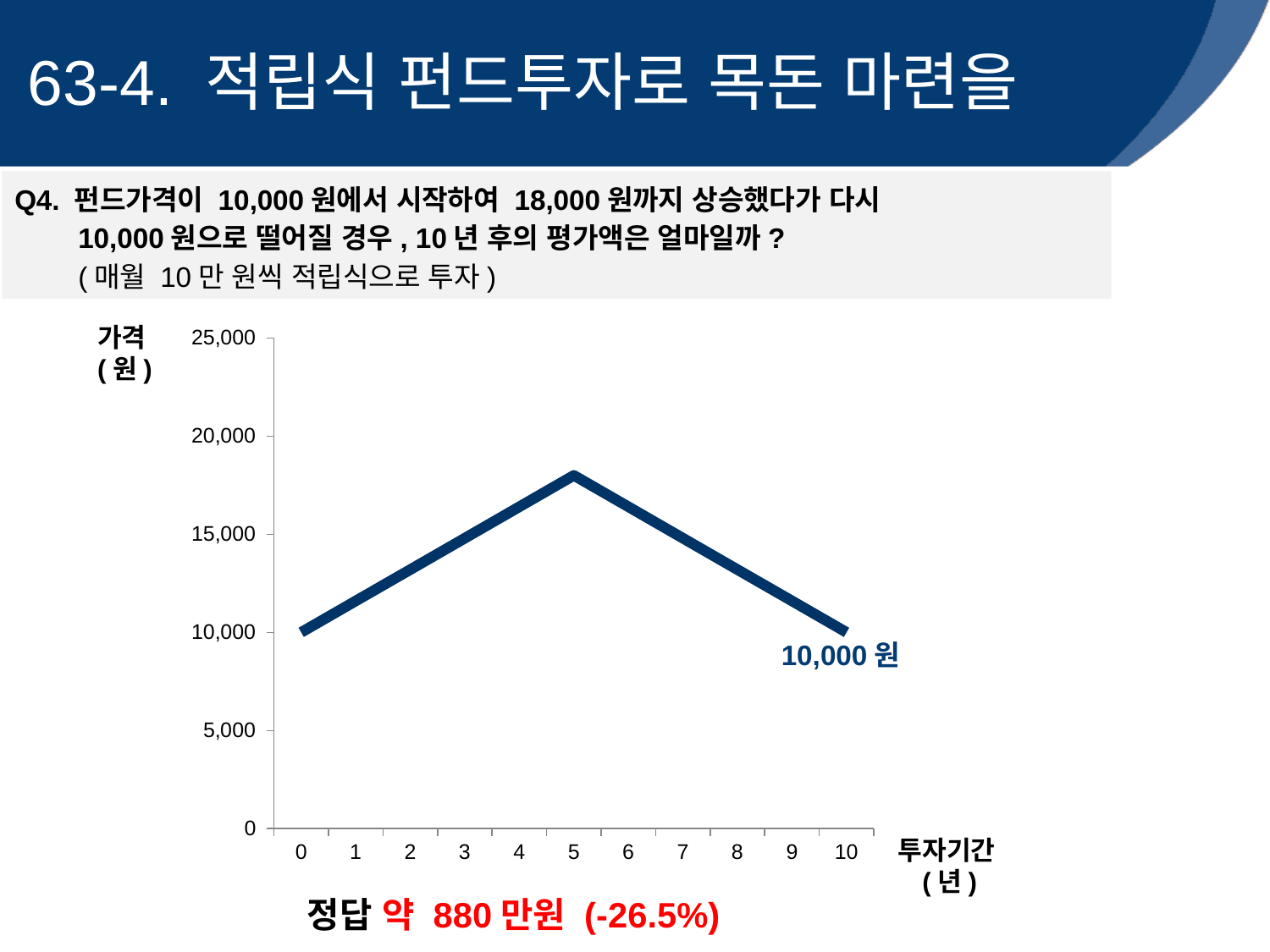

63-4. 적립식 펀드투자로 목돈 마련을
Q4. 펀드가격이 10,000원에서 시작하여 18,000원까지 상승했다가 다시
10,000원으로 떨어질 경우, 10년 후의 평가액은 얼마일까?
(매월 10만 원씩 적립식으로 투자)
가격(원)

### Chart

| Category | 가격 |
|---|---|
| 0 | 10000.0 |
| 1 | 11600.0 |
| 2 | 13200.0 |
| 3 | 14800.0 |
| 4 | 16400.0 |
| 5 | 18000.0 |
| 6 | 16400.0 |
| 7 | 14800.0 |
| 8 | 13200.0 |
| 9 | 11600.0 |
| 10 | 10000.0 |
10,000원
투자기간(년)
정답 약 880만원 (-26.5%)